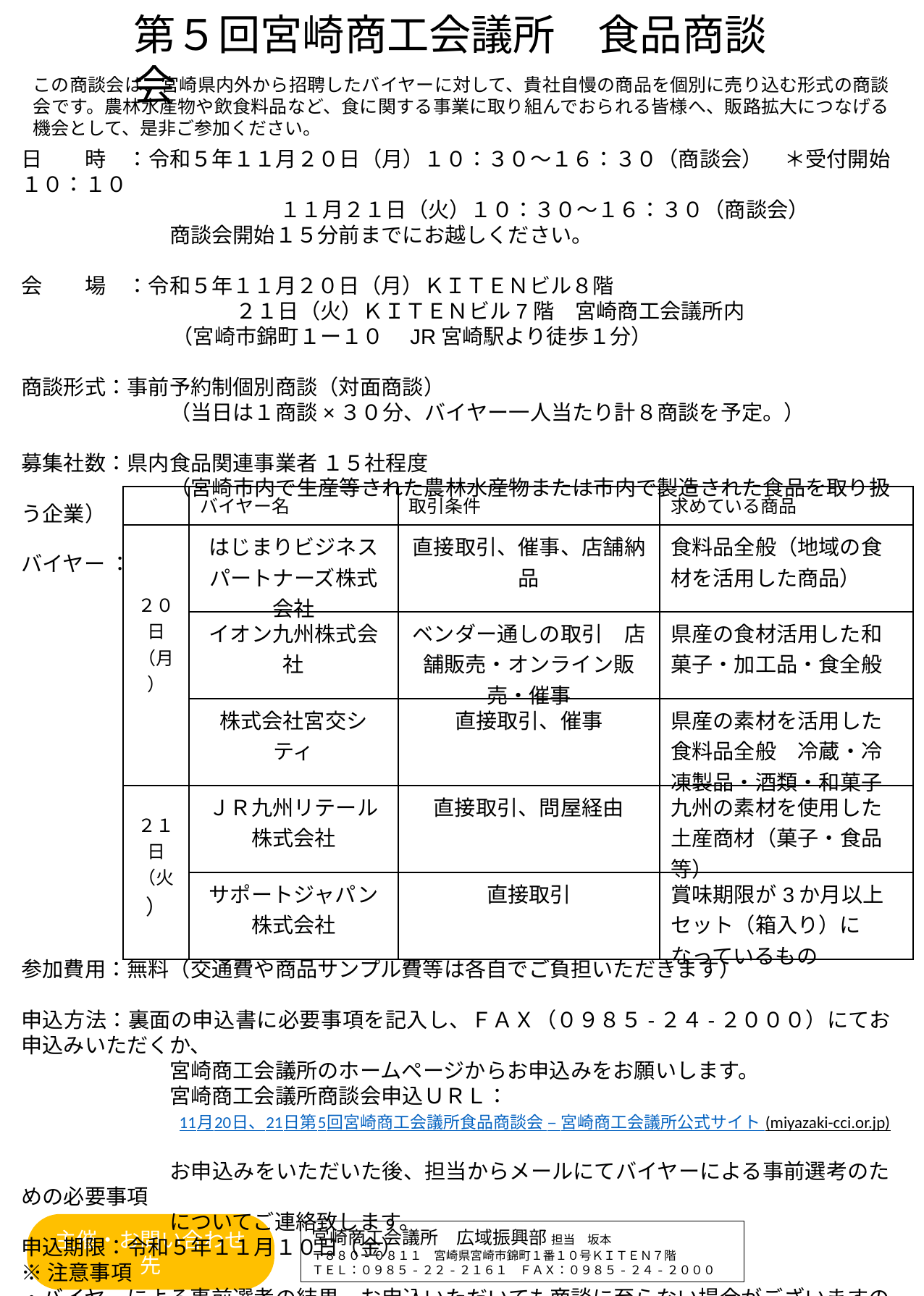

第５回宮崎商工会議所　食品商談会
この商談会は、宮崎県内外から招聘したバイヤーに対して、貴社自慢の商品を個別に売り込む形式の商談会です。農林水産物や飲食料品など、食に関する事業に取り組んでおられる皆様へ、販路拡大につなげる機会として、是非ご参加ください。
日　　時　：令和５年１１月２０日（月）１０：３０～１６：３０（商談会）　＊受付開始１０：１０
　　　　　　　　　　　　 １１月２１日（火）１０：３０～１６：３０（商談会）
　　　　　　　商談会開始１５分前までにお越しください。

会　　場　：令和５年１１月２０日（月）ＫＩＴＥＮビル８階
                    　　　　　  ２１日（火）ＫＩＴＥＮビル7階　宮崎商工会議所内
                               （宮崎市錦町１ー１０　JR宮崎駅より徒歩１分）

商談形式：事前予約制個別商談（対面商談）
　　　　　　　（当日は１商談×３０分、バイヤー一人当たり計８商談を予定。）

募集社数：県内食品関連事業者 １５社程度
　　　　　　　（宮崎市内で生産等された農林水産物または市内で製造された食品を取り扱う企業）

バイヤー ：

参加費用：無料（交通費や商品サンプル費等は各自でご負担いただきます）

申込方法：裏面の申込書に必要事項を記入し、ＦＡＸ（０９８５-２４-２０００）にてお申込みいただくか、
　　　　　　　宮崎商工会議所のホームページからお申込みをお願いします。
　　　　　　　宮崎商工会議所商談会申込ＵＲＬ：
　　　　　　　11月20日、21日第5回宮崎商工会議所食品商談会 – 宮崎商工会議所公式サイト (miyazaki-cci.or.jp)
　　　　　　　お申込みをいただいた後、担当からメールにてバイヤーによる事前選考のための必要事項
　　　　　　　についてご連絡致します。
申込期限：令和５年１１月１０日（金）
※注意事項
・バイヤーによる事前選考の結果、お申込いただいても商談に至らない場合がございますので、ご了承ください。
|  | バイヤー名 | 取引条件 | 求めている商品 |
| --- | --- | --- | --- |
| ２０日 （月） | はじまりビジネスパートナーズ株式会社 | 直接取引、催事、店舗納品 | 食料品全般（地域の食材を活用した商品） |
|  | イオン九州株式会社 | ベンダー通しの取引　店舗販売・オンライン販売・催事 | 県産の食材活用した和菓子・加工品・食全般 |
|  | 株式会社宮交シティ | 直接取引、催事 | 県産の素材を活用した食料品全般　冷蔵・冷凍製品・酒類・和菓子 |
| ２１日（火） | ＪＲ九州リテール 株式会社 | 直接取引、問屋経由 | 九州の素材を使用した土産商材（菓子・食品等） |
|  | サポートジャパン 株式会社 | 直接取引 | 賞味期限が3か月以上セット（箱入り）になっているもの |

主催・お問い合わせ先
宮崎商工会議所　広域振興部 担当　坂本
〒８８０-０８１１　宮崎県宮崎市錦町１番１０号ＫＩＴＥＮ７階
ＴＥＬ：０９８５-２２-２１６１　ＦＡＸ：０９８５-２４-２０００